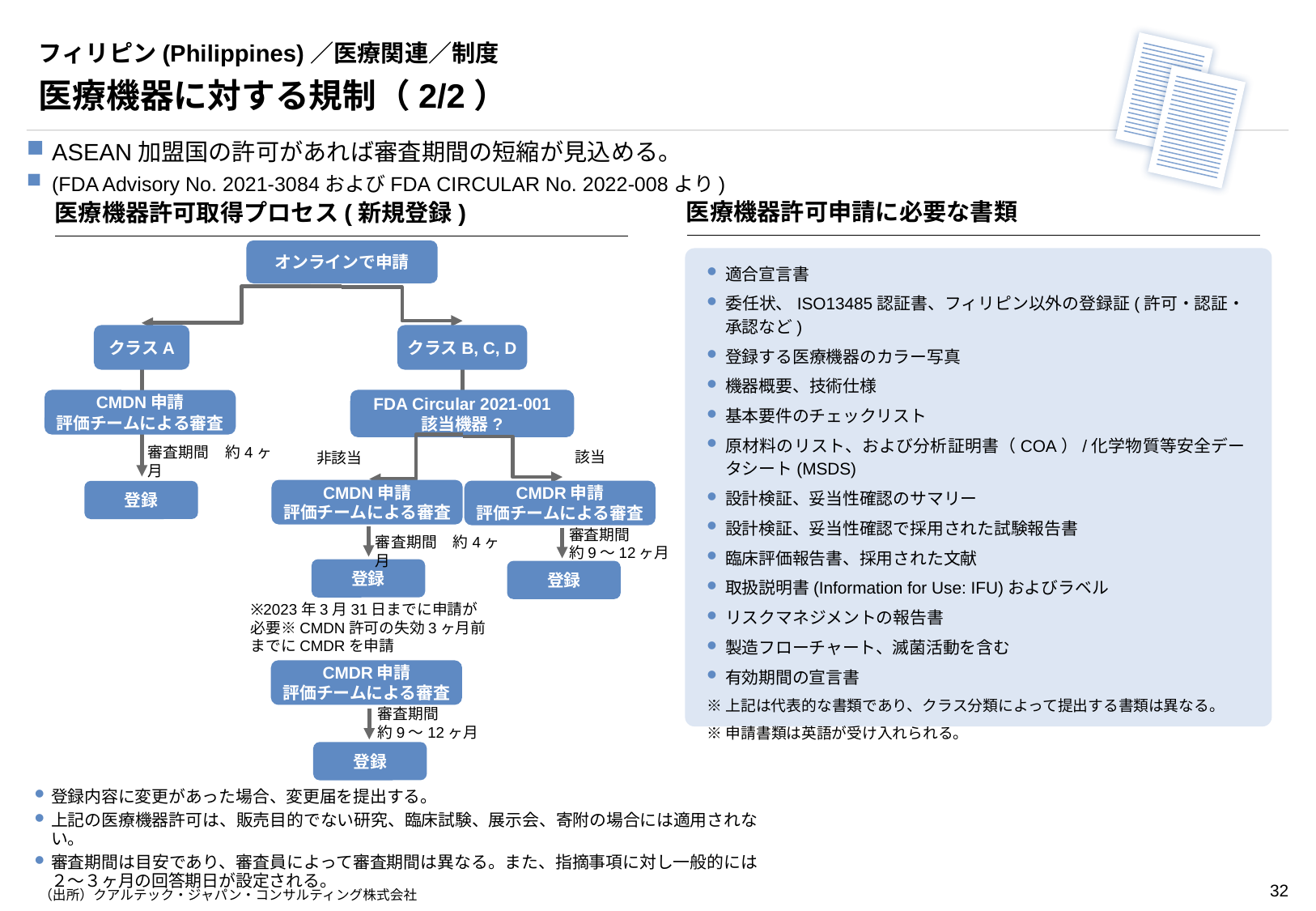

# フィリピン(Philippines)／医療関連／制度

医療機器に対する規制（2/2）
ASEAN加盟国の許可があれば審査期間の短縮が見込める。
(FDA Advisory No. 2021-3084およびFDA CIRCULAR No. 2022-008より)
医療機器許可申請に必要な書類
医療機器許可取得プロセス(新規登録)
オンラインで申請
適合宣言書
委任状、ISO13485認証書、フィリピン以外の登録証(許可・認証・承認など)
登録する医療機器のカラー写真
機器概要、技術仕様
基本要件のチェックリスト
原材料のリスト、および分析証明書（COA）/化学物質等安全データシート(MSDS)
設計検証、妥当性確認のサマリー
設計検証、妥当性確認で採用された試験報告書
臨床評価報告書、採用された文献
取扱説明書(Information for Use: IFU)およびラベル
リスクマネジメントの報告書
製造フローチャート、滅菌活動を含む
有効期間の宣言書
※上記は代表的な書類であり、クラス分類によって提出する書類は異なる。
※申請書類は英語が受け入れられる。
クラスB, C, D
クラスA
FDA Circular 2021-001
該当機器?
CMDN申請
評価チームによる審査
審査期間　約4ヶ月
該当
非該当
CMDN申請
評価チームによる審査
CMDR申請
評価チームによる審査
登録
審査期間
約9～12ヶ月
審査期間　約4ヶ月
登録
登録
※2023年3月31日までに申請が必要※CMDN許可の失効3ヶ月前
までにCMDRを申請
CMDR申請
評価チームによる審査
審査期間
約9～12ヶ月
登録
登録内容に変更があった場合、変更届を提出する。
上記の医療機器許可は、販売目的でない研究、臨床試験、展示会、寄附の場合には適用されない。
審査期間は目安であり、審査員によって審査期間は異なる。また、指摘事項に対し一般的には２〜３ヶ月の回答期日が設定される。
（出所）クアルテック・ジャパン・コンサルティング株式会社